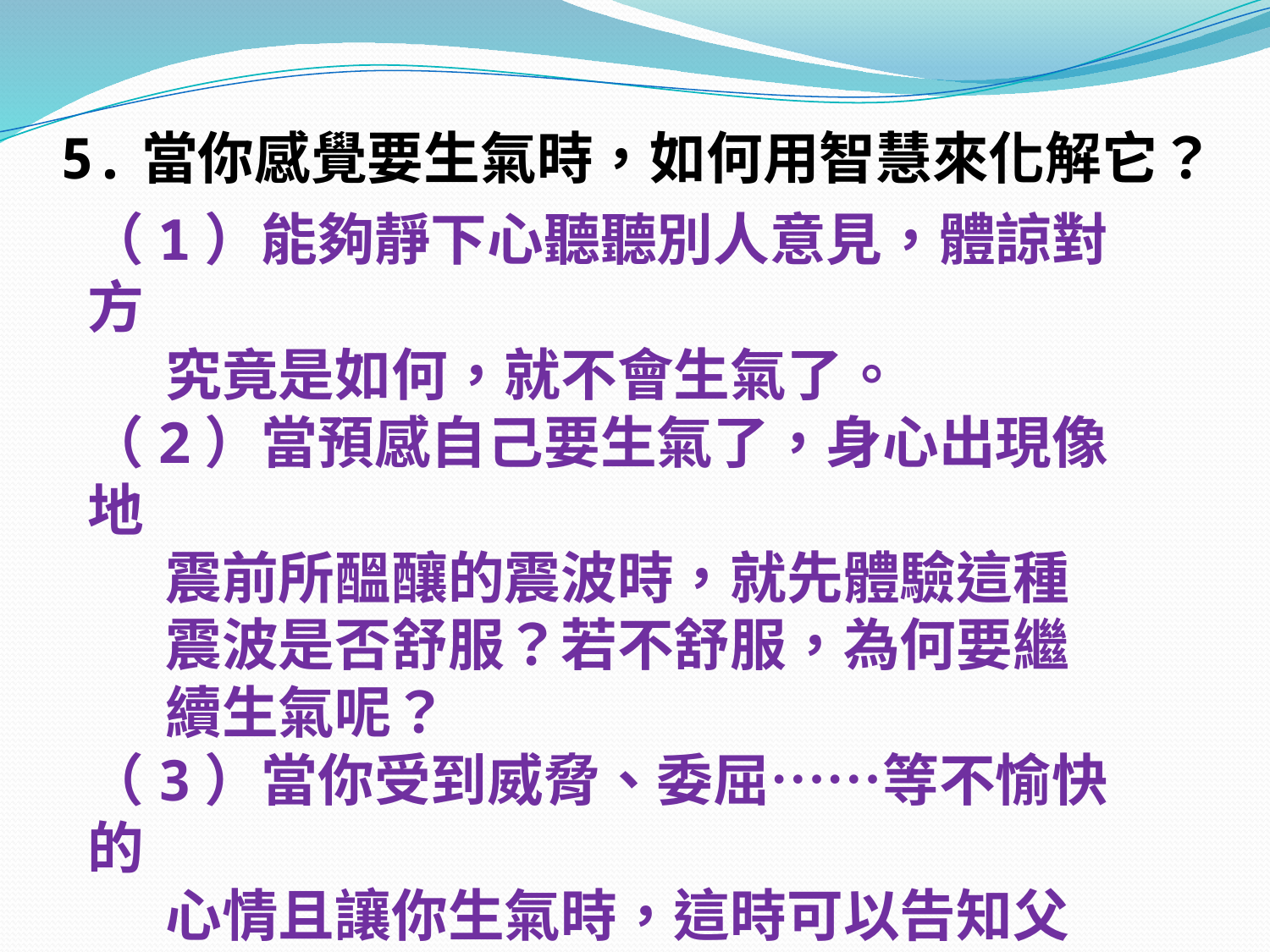

5.當你感覺要生氣時，如何用智慧來化解它？
（1）能夠靜下心聽聽別人意見，體諒對方
     究竟是如何，就不會生氣了。
（2）當預感自己要生氣了，身心出現像地
     震前所醞釀的震波時，就先體驗這種
     震波是否舒服？若不舒服，為何要繼
     續生氣呢？
（3）當你受到威脅、委屈……等不愉快的
     心情且讓你生氣時，這時可以告知父
     母、老師等長輩來協助處理。
（4） ……